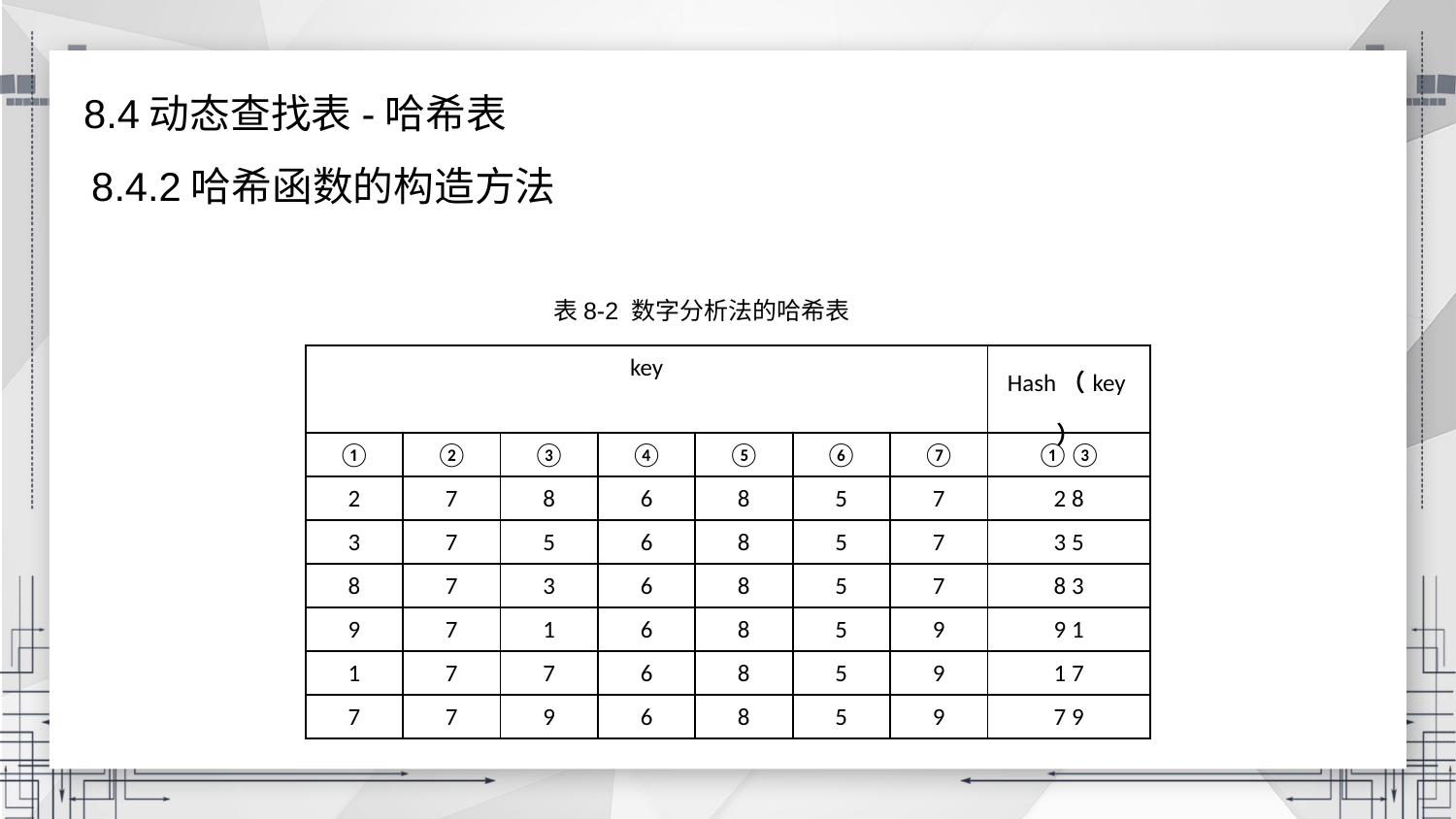

8.4动态查找表-哈希表
8.4.2哈希函数的构造方法
表8-2 数字分析法的哈希表
| key |  |  |  |  |  |  | Hash（key） |
| --- | --- | --- | --- | --- | --- | --- | --- |
| ① | ② | ③ | ④ | ⑤ | ⑥ | ⑦ | ①③ |
| 2 | 7 | 8 | 6 | 8 | 5 | 7 | 2 8 |
| 3 | 7 | 5 | 6 | 8 | 5 | 7 | 3 5 |
| 8 | 7 | 3 | 6 | 8 | 5 | 7 | 8 3 |
| 9 | 7 | 1 | 6 | 8 | 5 | 9 | 9 1 |
| 1 | 7 | 7 | 6 | 8 | 5 | 9 | 1 7 |
| 7 | 7 | 9 | 6 | 8 | 5 | 9 | 7 9 |